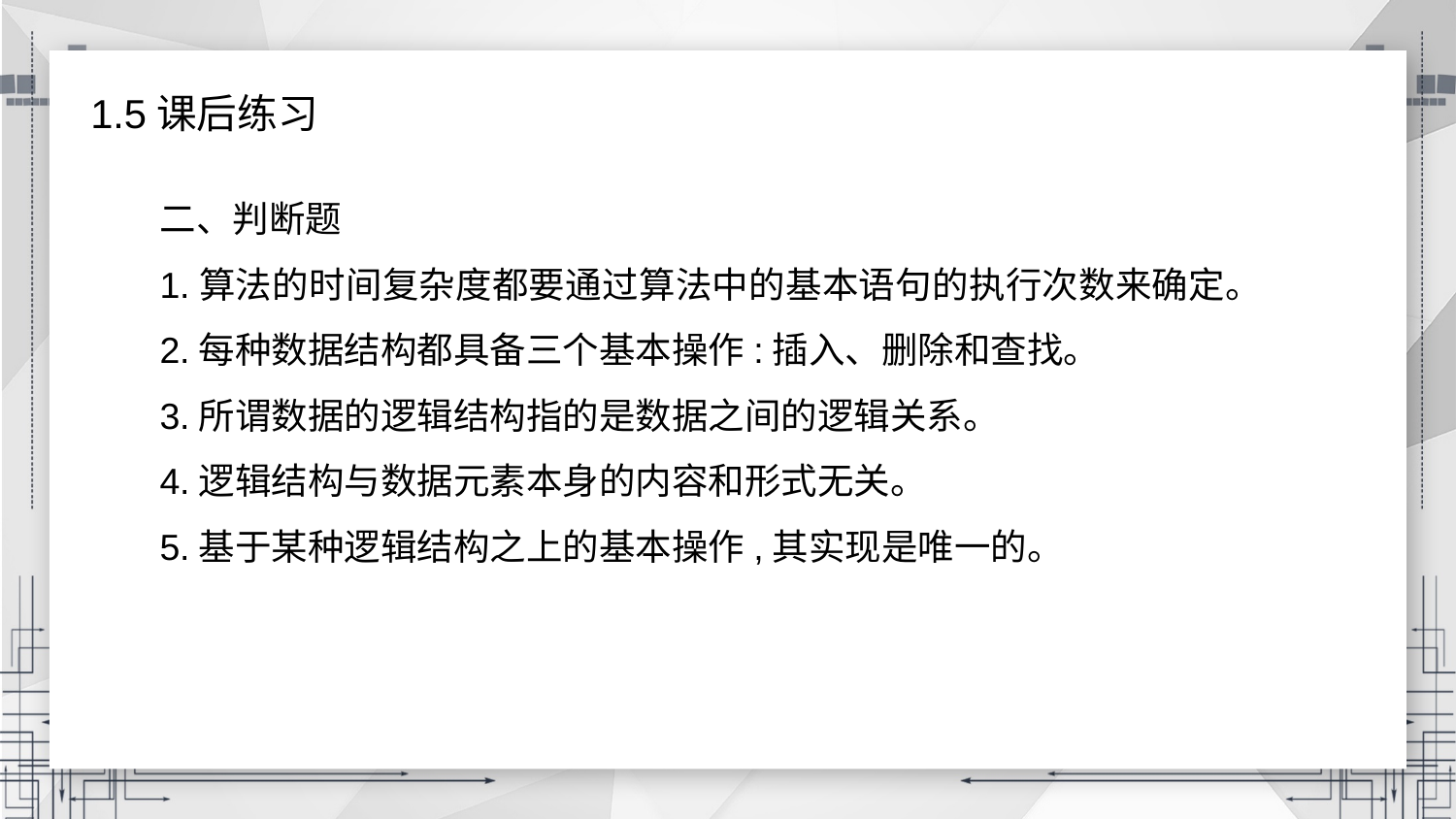

1.5课后练习
二、判断题
1.算法的时间复杂度都要通过算法中的基本语句的执行次数来确定。
2.每种数据结构都具备三个基本操作:插入、删除和查找。
3.所谓数据的逻辑结构指的是数据之间的逻辑关系。
4.逻辑结构与数据元素本身的内容和形式无关。
5.基于某种逻辑结构之上的基本操作,其实现是唯一的。